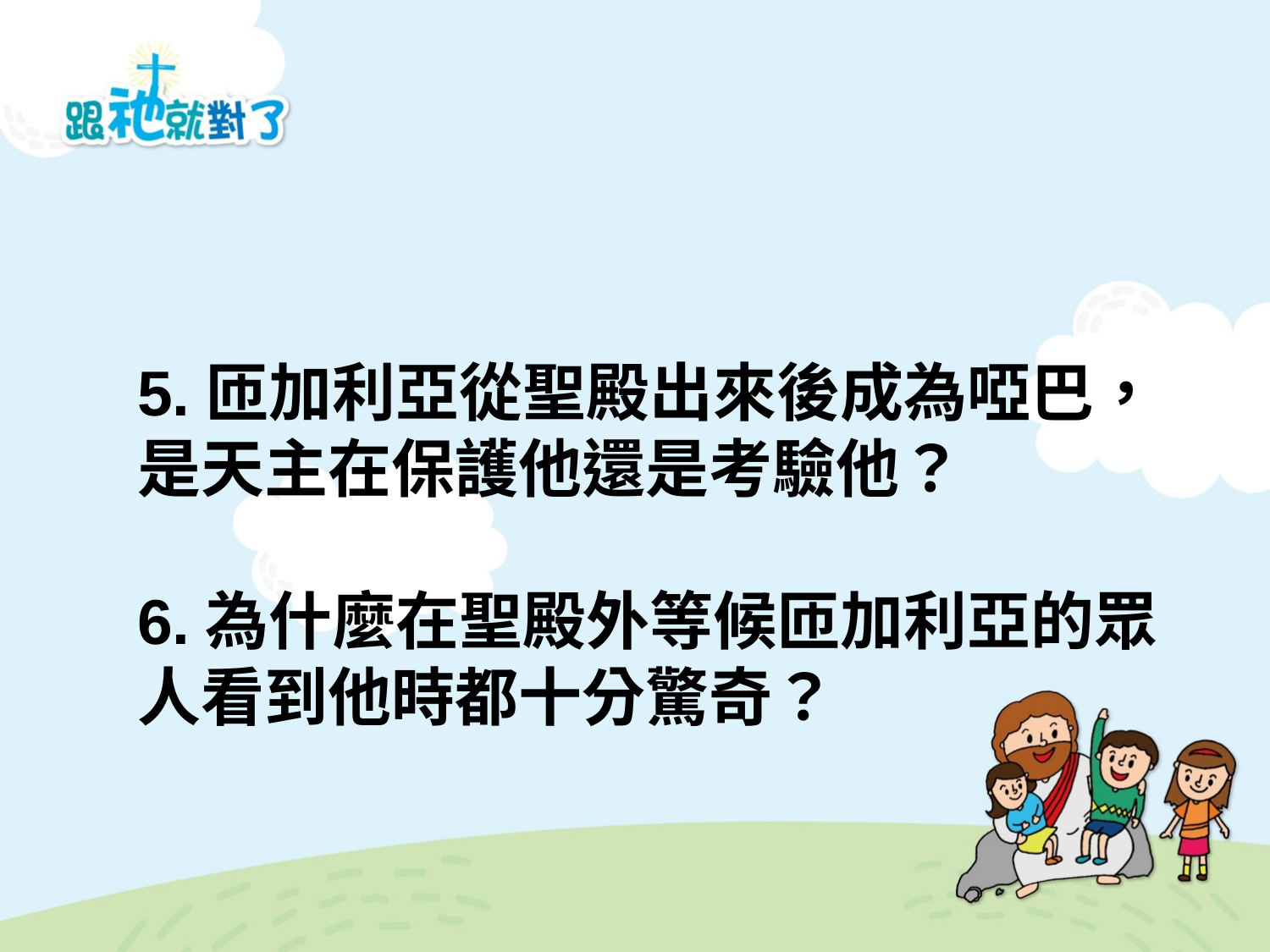

5.匝加利亞從聖殿出來後成為啞巴，是天主在保護他還是考驗他？

6.為什麼在聖殿外等候匝加利亞的眾人看到他時都十分驚奇？